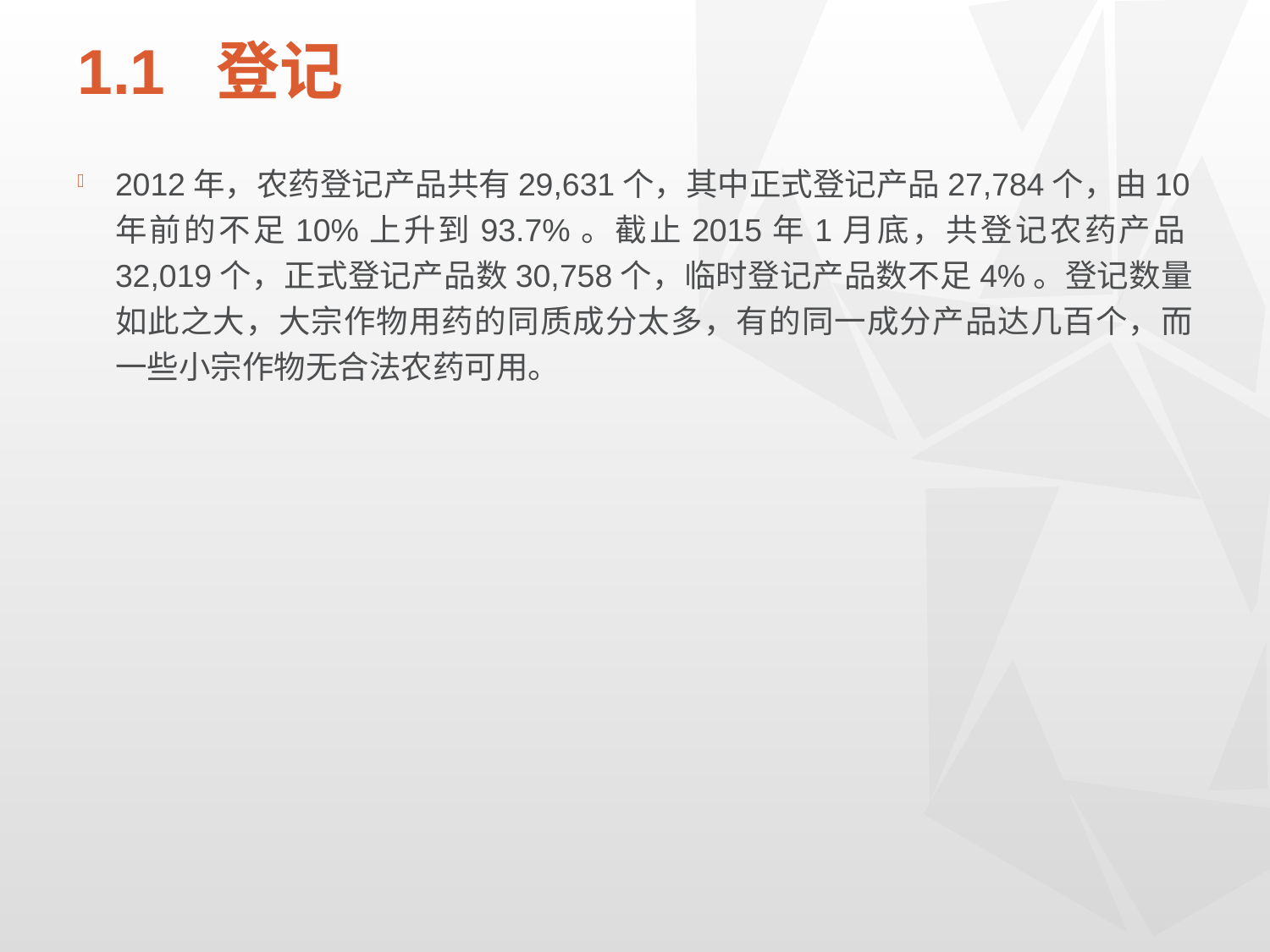

# 1.1  登记
2012年，农药登记产品共有29,631个，其中正式登记产品27,784个，由10年前的不足10%上升到93.7%。截止2015年1月底，共登记农药产品32,019个，正式登记产品数30,758个，临时登记产品数不足4%。登记数量如此之大，大宗作物用药的同质成分太多，有的同一成分产品达几百个，而一些小宗作物无合法农药可用。